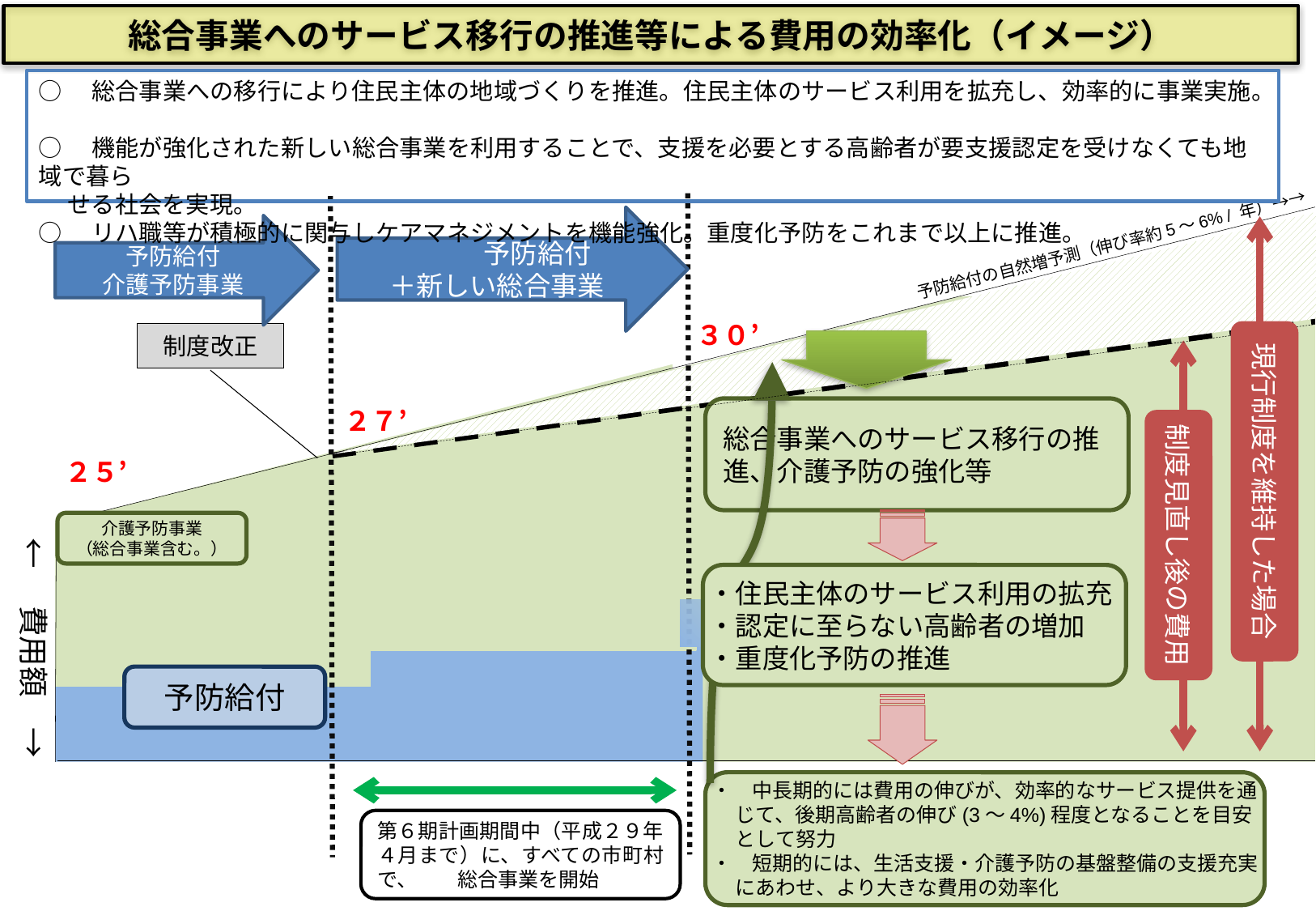

総合事業へのサービス移行の推進等による費用の効率化（イメージ）
○　総合事業への移行により住民主体の地域づくりを推進。住民主体のサービス利用を拡充し、効率的に事業実施。
○　機能が強化された新しい総合事業を利用することで、支援を必要とする高齢者が要支援認定を受けなくても地域で暮ら
　 せる社会を実現。
○　リハ職等が積極的に関与しケアマネジメントを機能強化。重度化予防をこれまで以上に推進。

　　　　　予防給付
＋新しい総合事業

予防給付
介護予防事業
予防給付の自然増予測（伸び率約5～6% / 年）→→

保険料・公費の抑制
３０’
３０’
現行制度を維持した場合
制度改正

２７’
総合事業へのサービス移行の推進、介護予防の強化等
制度見直し後の費用
２５’

介護予防事業
（総合事業含む。）

←　費用額　→
・住民主体のサービス利用の拡充
・認定に至らない高齢者の増加
・重度化予防の推進

予防給付

・　中長期的には費用の伸びが、効率的なサービス提供を通じて、後期高齢者の伸び(3～4%)程度となることを目安として努力
・　短期的には、生活支援・介護予防の基盤整備の支援充実にあわせ、より大きな費用の効率化
第６期計画期間中（平成２９年４月まで）に、すべての市町村で、　　総合事業を開始